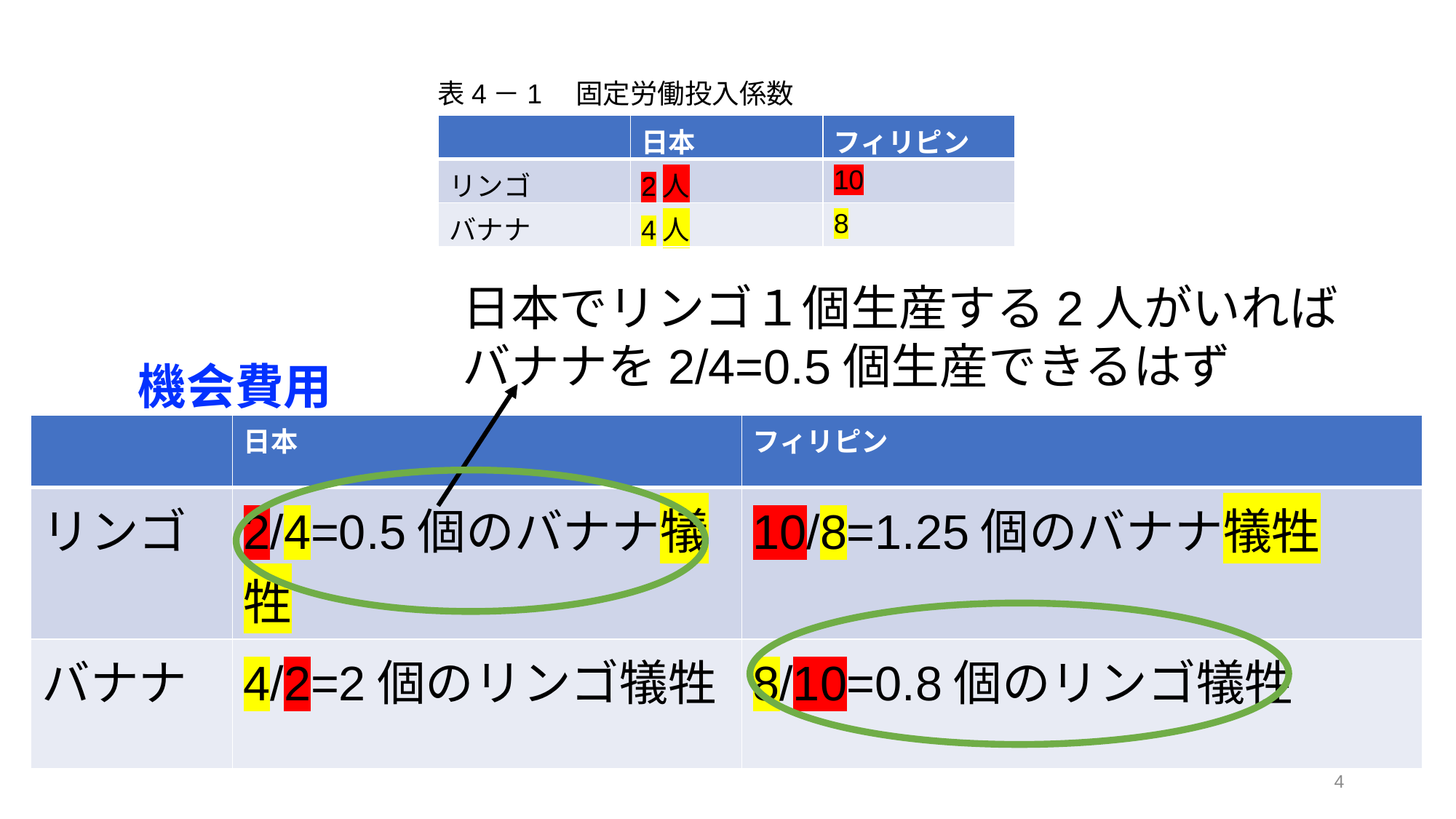

表4－1　固定労働投入係数
|  | 日本 | フィリピン |
| --- | --- | --- |
| リンゴ | 2人 | 10 |
| バナナ | 4人 | 8 |
日本でリンゴ１個生産する2人がいれば
バナナを2/4=0.5個生産できるはず
機会費用
|  | 日本 | フィリピン |
| --- | --- | --- |
| リンゴ | 2/4=0.5個のバナナ犠牲 | 10/8=1.25個のバナナ犠牲 |
| バナナ | 4/2=2個のリンゴ犠牲 | 8/10=0.8個のリンゴ犠牲 |

4